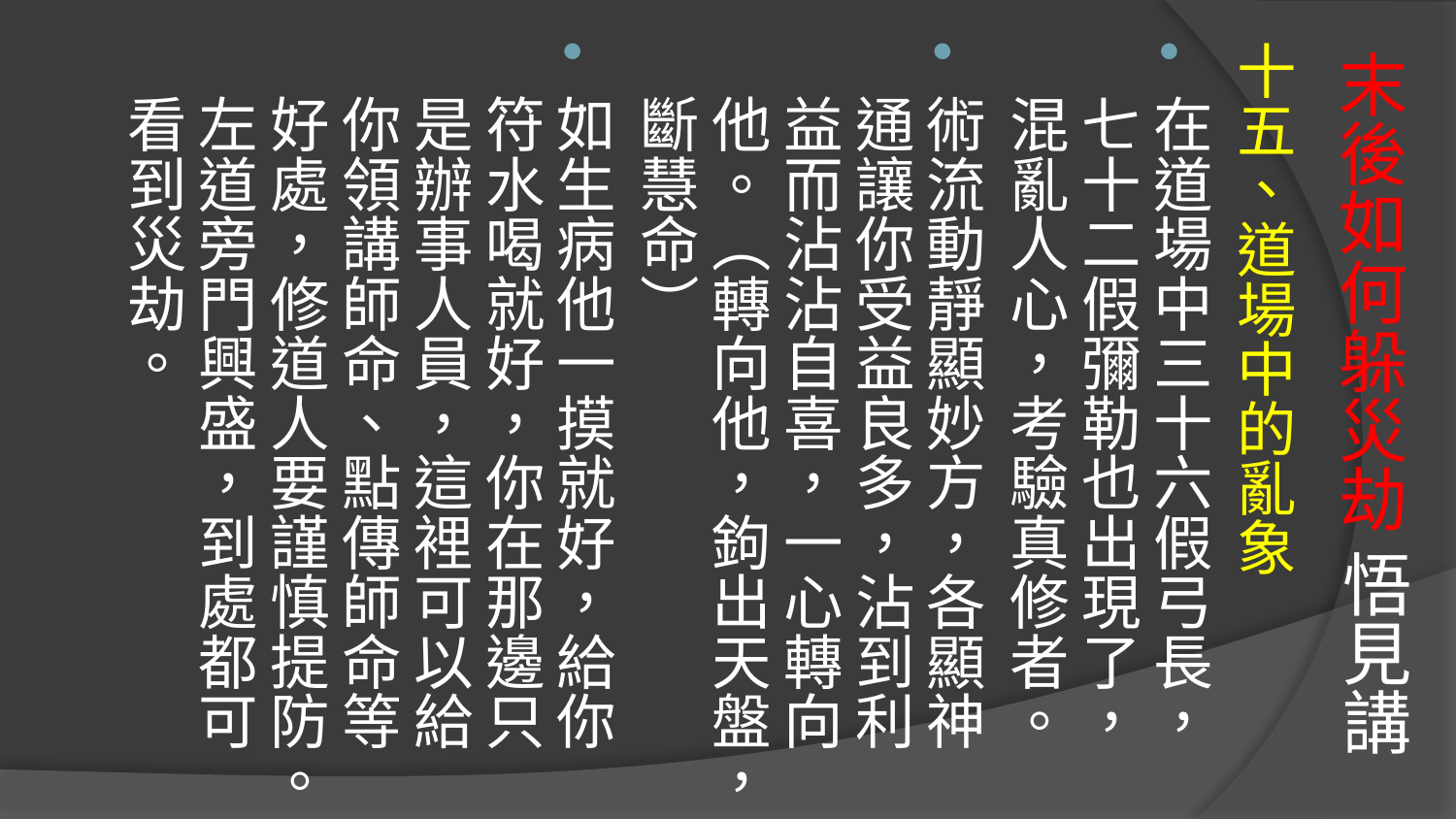

# 末後如何躲災劫 悟見講
十五、道場中的亂象
在道場中三十六假弓長，七十二假彌勒也出現了，混亂人心，考驗真修者。
術流動靜顯妙方，各顯神通讓你受益良多，沾到利益而沾沾自喜，一心轉向他。（轉向他，鉤出天盤，斷慧命）
如生病他一摸就好，給你符水喝就好，你在那邊只是辦事人員，這裡可以給你領講師命、點傳師命等好處，修道人要謹慎提防。左道旁門興盛，到處都可看到災劫。